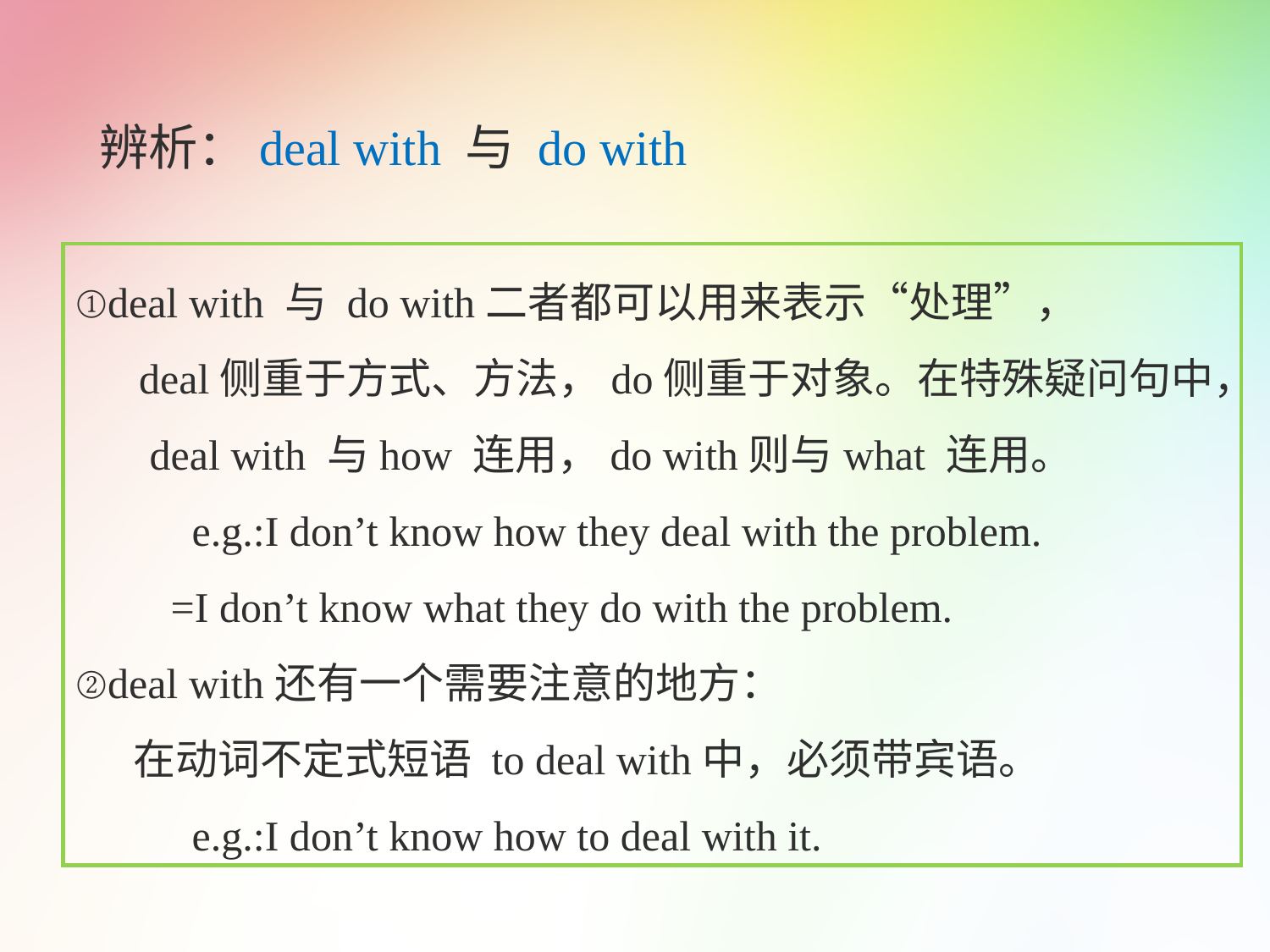

辨析：deal with 与 do with
①deal with 与 do with二者都可以用来表示“处理”，
      deal侧重于方式、方法，do侧重于对象。在特殊疑问句中，
       deal with 与how 连用，do with则与what 连用。
           e.g.:I don’t know how they deal with the problem.
         =I don’t know what they do with the problem.
②deal with还有一个需要注意的地方：
     在动词不定式短语 to deal with中，必须带宾语。
           e.g.:I don’t know how to deal with it.